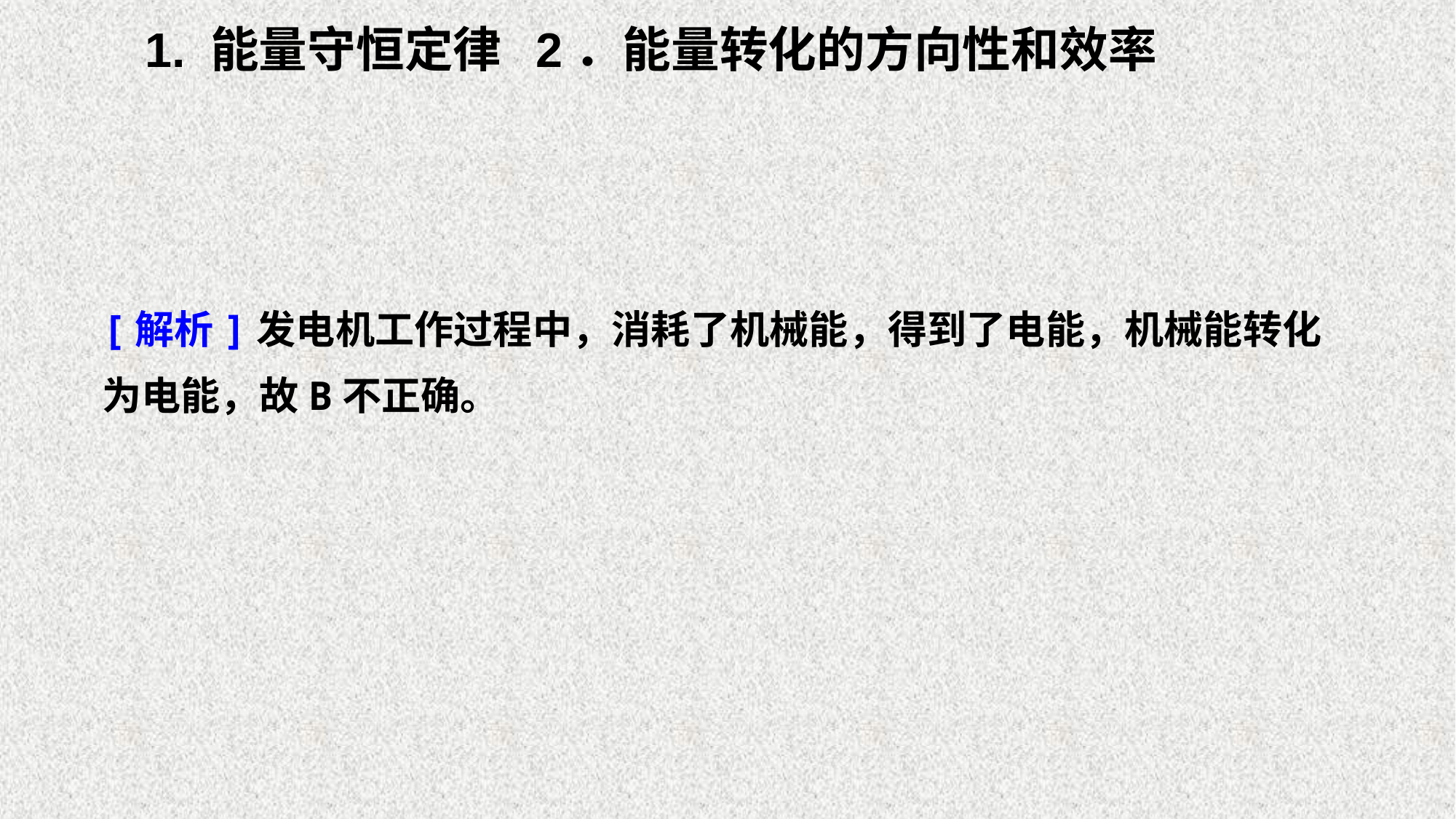

1. 能量守恒定律  2．能量转化的方向性和效率
[解析]发电机工作过程中，消耗了机械能，得到了电能，机械能转化为电能，故B不正确。